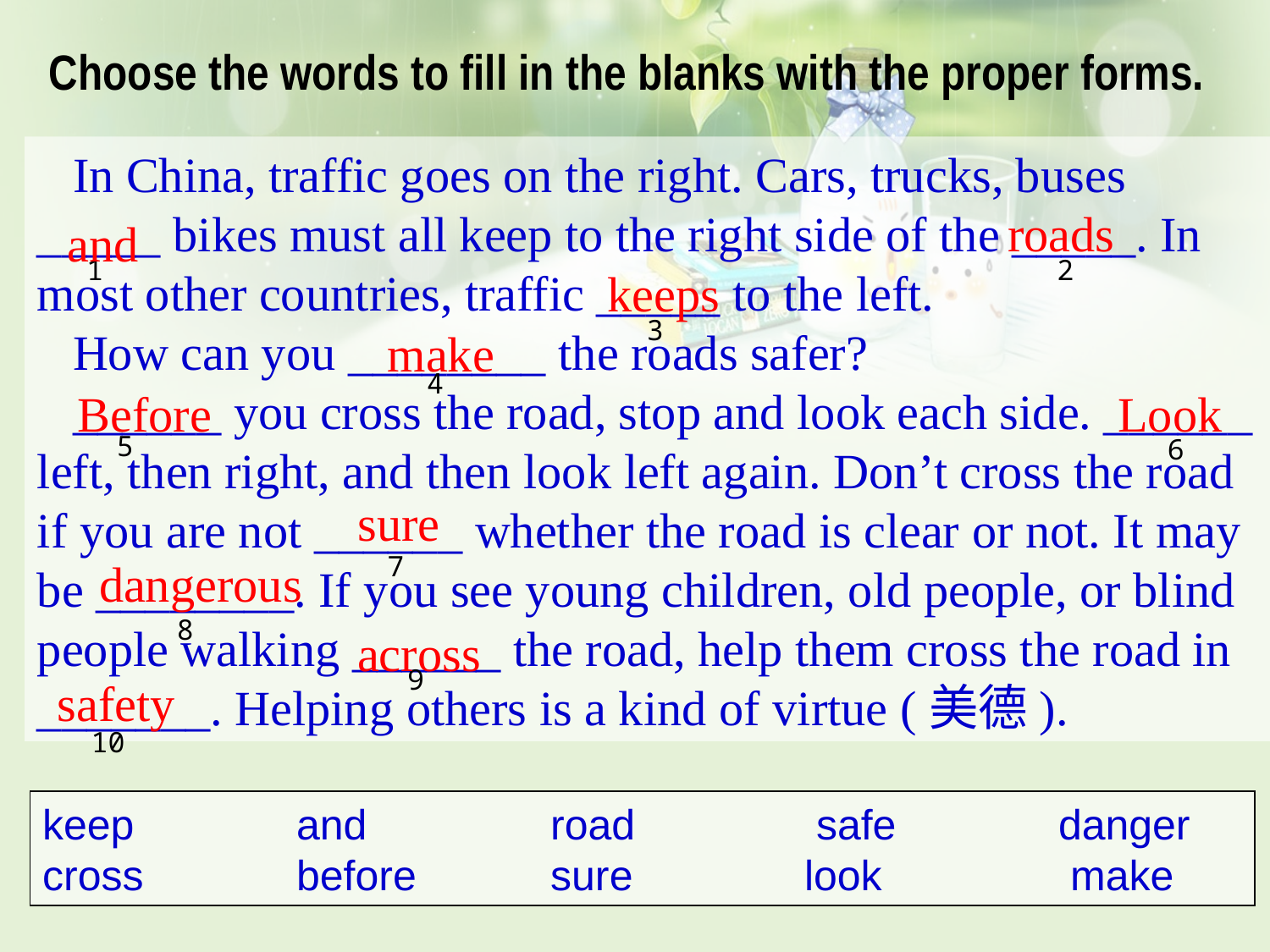

Choose the words to fill in the blanks with the proper forms.
In China, traffic goes on the right. Cars, trucks, buses _____ bikes must all keep to the right side of the _____. In most other countries, traffic _____ to the left.
How can you ________ the roads safer?
______ you cross the road, stop and look each side. ______ left, then right, and then look left again. Don’t cross the road if you are not ______ whether the road is clear or not. It may be ________. If you see young children, old people, or blind people walking ______ the road, help them cross the road in _______. Helping others is a kind of virtue (美德).
1
2
3
4
5
6
7
8
10
9
roads
and
keeps
make
Before
Look
sure
dangerous
across
safety
keep 		and 		road  		 safe		danger
cross	 	before		sure		look		 make